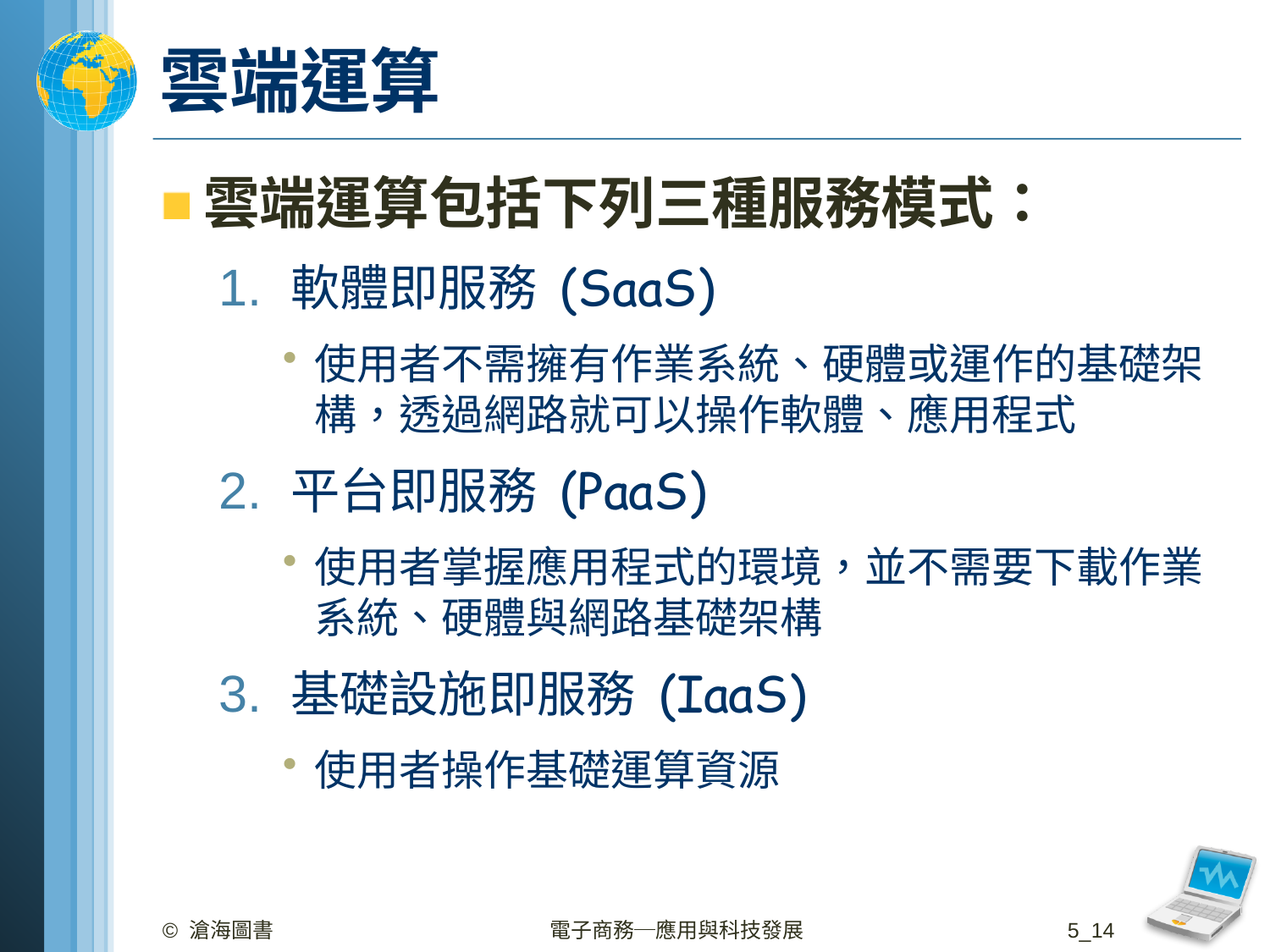

# 雲端運算
雲端運算包括下列三種服務模式：
軟體即服務 (SaaS)
使用者不需擁有作業系統、硬體或運作的基礎架構，透過網路就可以操作軟體、應用程式
平台即服務 (PaaS)
使用者掌握應用程式的環境，並不需要下載作業系統、硬體與網路基礎架構
基礎設施即服務 (IaaS)
使用者操作基礎運算資源
© 滄海圖書
電子商務─應用與科技發展
5_14